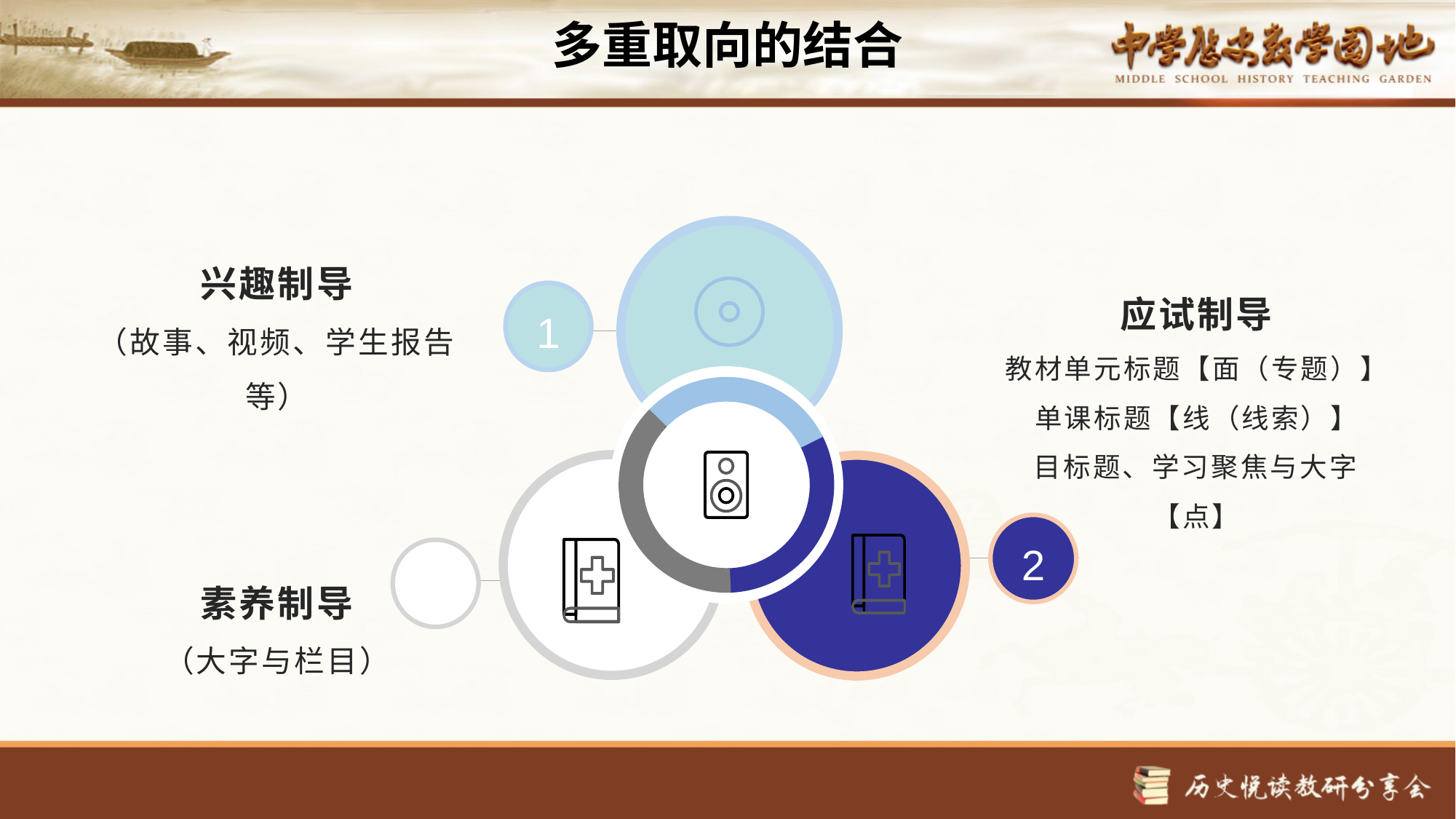

多重取向的结合

兴趣制导
（故事、视频、学生报告等）

1
应试制导
教材单元标题【面（专题）】
单课标题【线（线索）】
目标题、学习聚焦与大字【点】

素养制导
（大字与栏目）
2

3